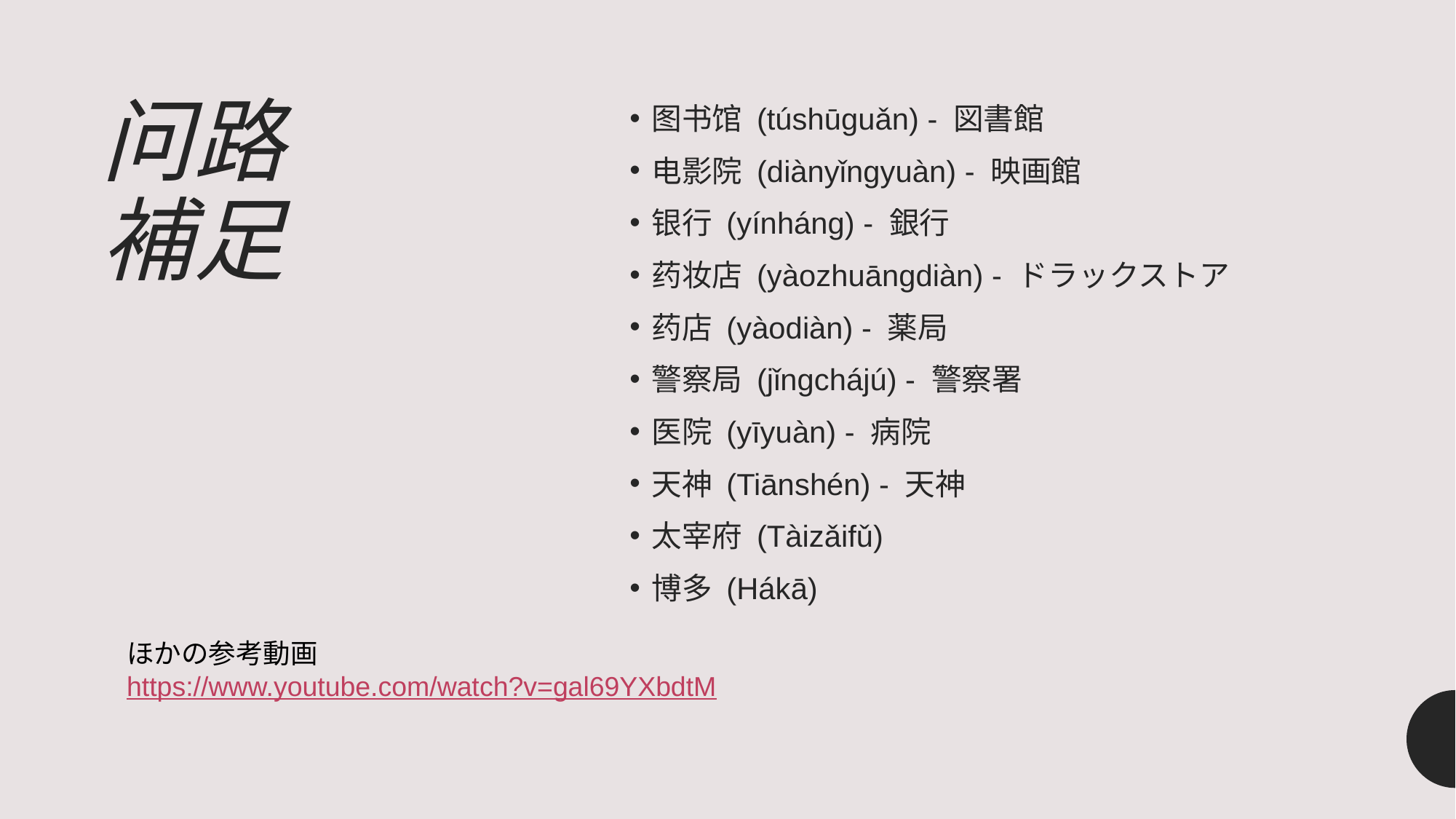

# 问路 補足
图书馆 (túshūguǎn) - 図書館
电影院 (diànyǐngyuàn) - 映画館
银行 (yínháng) - 銀行
药妆店 (yàozhuāngdiàn) - ドラックストア
药店 (yàodiàn) - 薬局
警察局 (jǐngchájú) - 警察署
医院 (yīyuàn) - 病院
天神 (Tiānshén) - 天神
太宰府 (Tàizǎifǔ)
博多 (Hákā)

ほかの参考動画https://www.youtube.com/watch?v=gal69YXbdtM